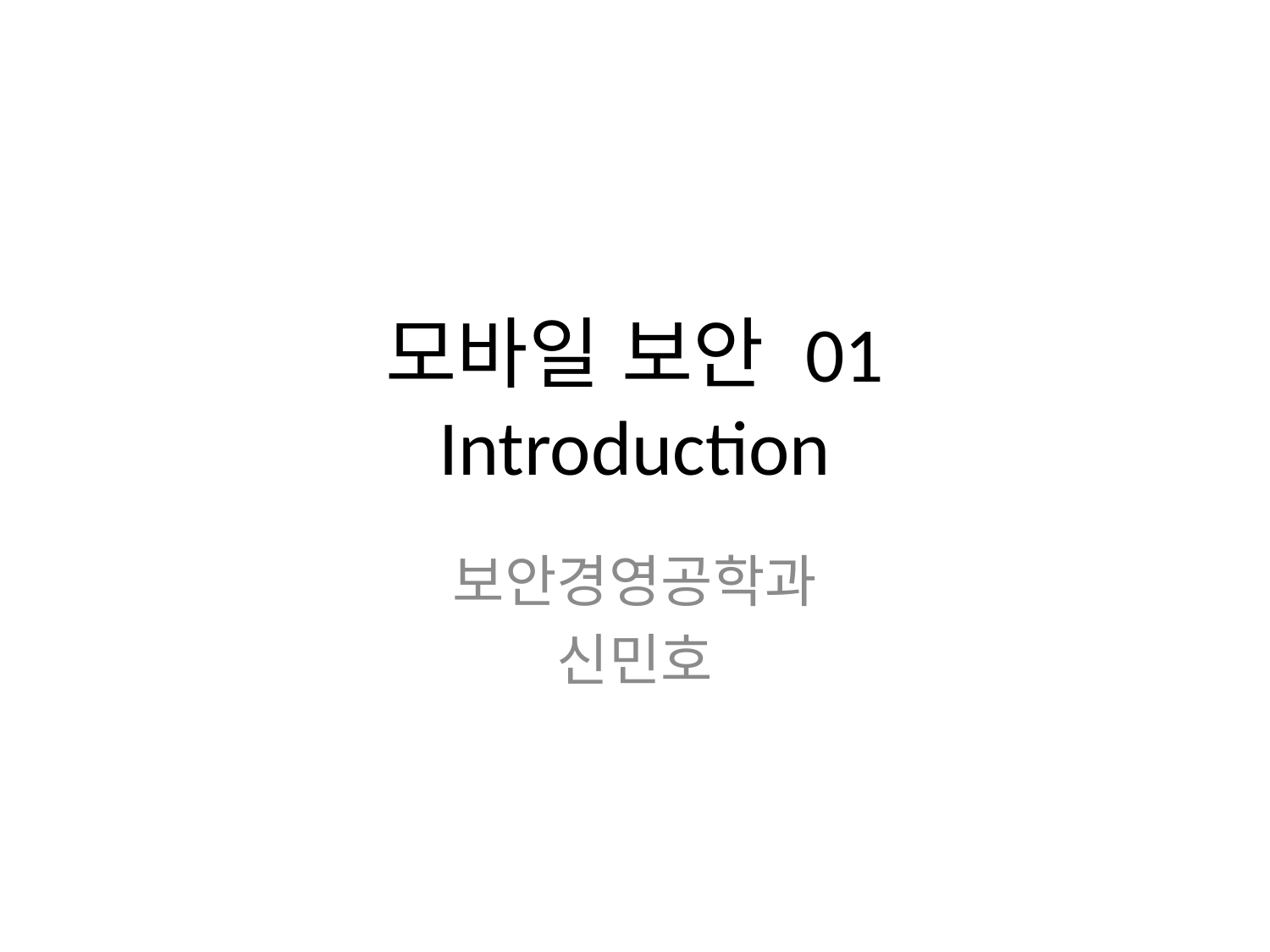

# 모바일 보안 01 Introduction
보안경영공학과
신민호